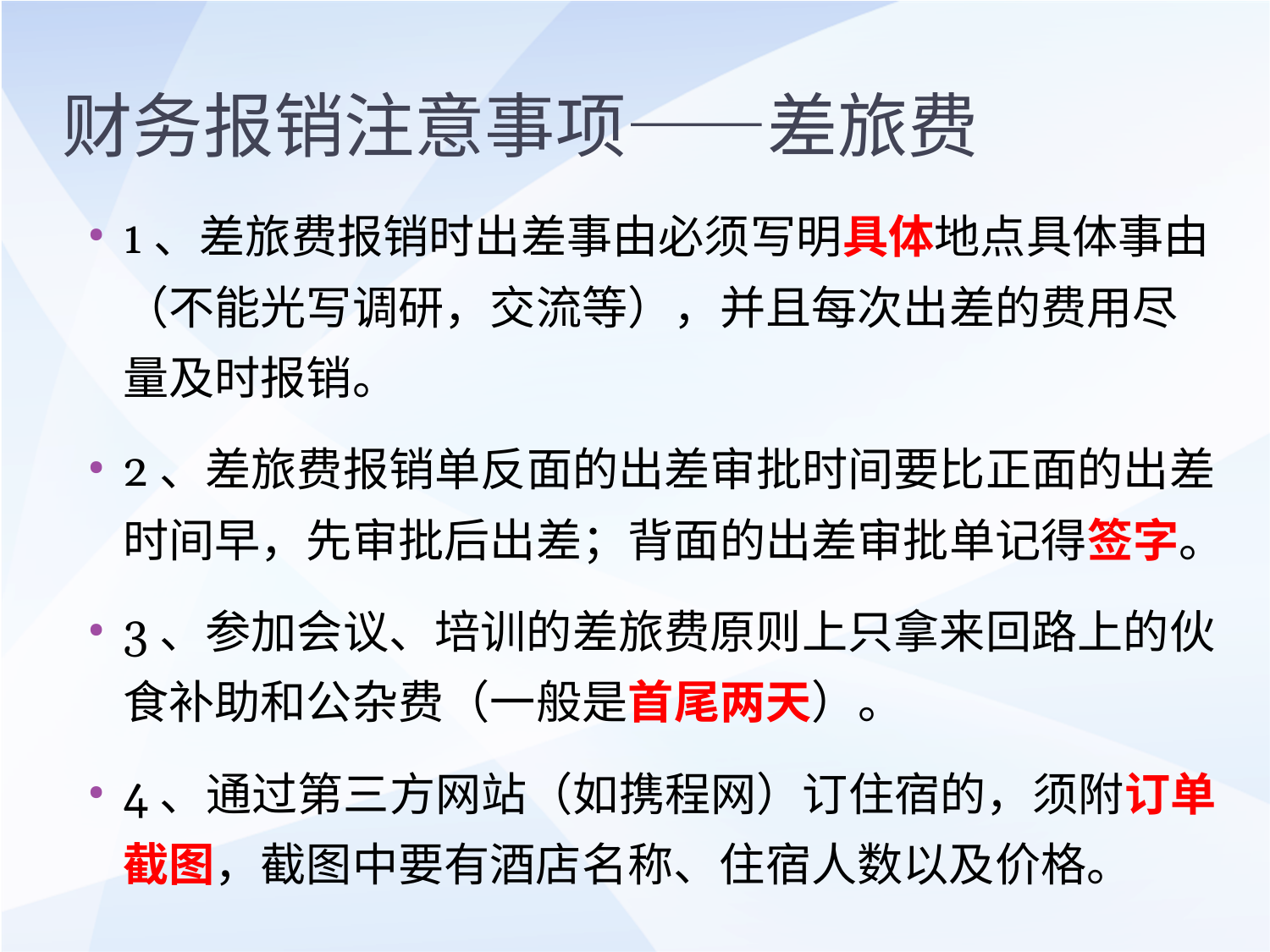

财务报销注意事项——差旅费
1、差旅费报销时出差事由必须写明具体地点具体事由（不能光写调研，交流等），并且每次出差的费用尽量及时报销。
2、差旅费报销单反面的出差审批时间要比正面的出差时间早，先审批后出差；背面的出差审批单记得签字。
3、参加会议、培训的差旅费原则上只拿来回路上的伙食补助和公杂费（一般是首尾两天）。
4、通过第三方网站（如携程网）订住宿的，须附订单截图，截图中要有酒店名称、住宿人数以及价格。